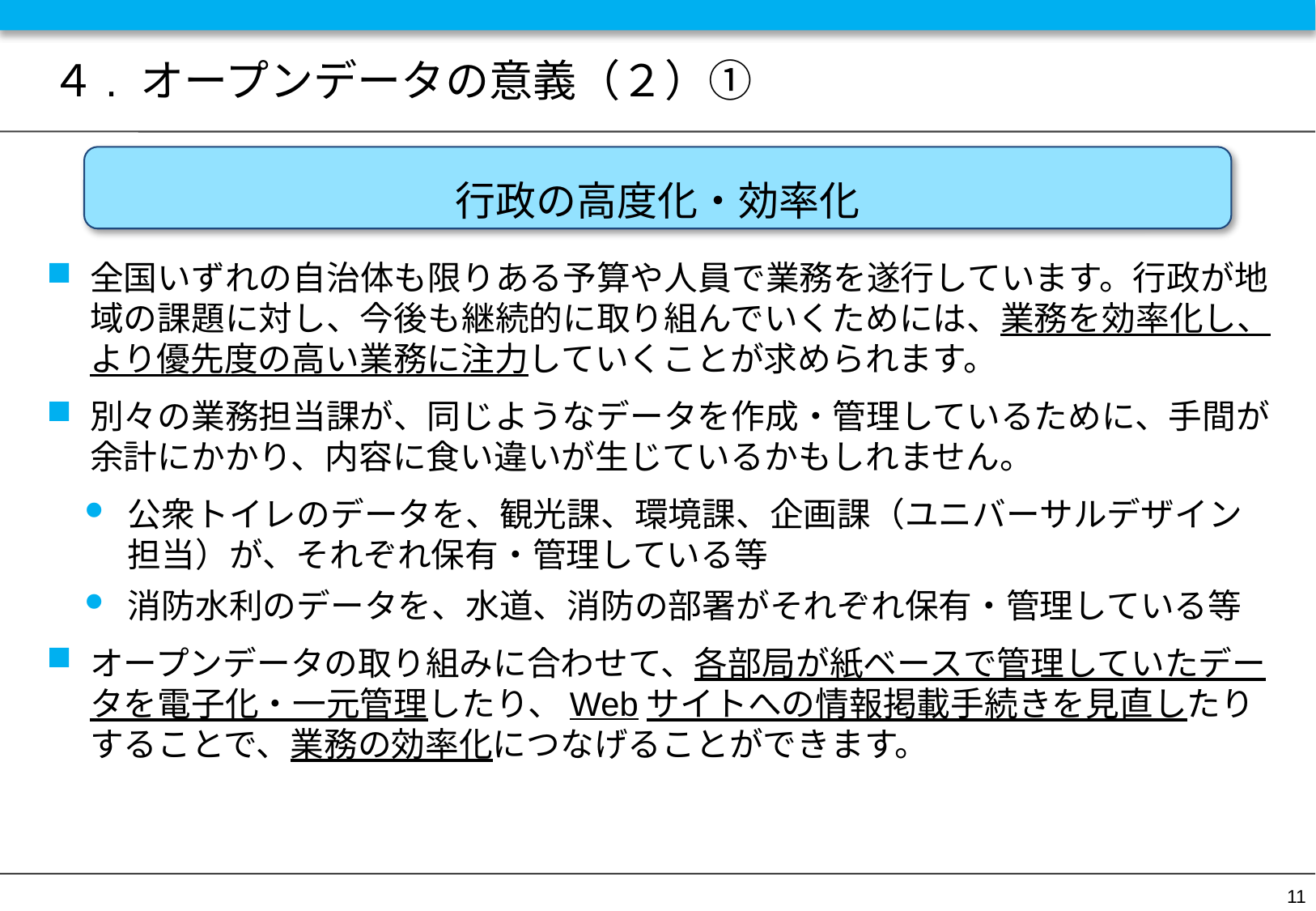

# ４. オープンデータの意義（２）①
行政の高度化・効率化
全国いずれの自治体も限りある予算や人員で業務を遂行しています。行政が地域の課題に対し、今後も継続的に取り組んでいくためには、業務を効率化し、より優先度の高い業務に注力していくことが求められます。
別々の業務担当課が、同じようなデータを作成・管理しているために、手間が余計にかかり、内容に食い違いが生じているかもしれません。
公衆トイレのデータを、観光課、環境課、企画課（ユニバーサルデザイン担当）が、それぞれ保有・管理している等
消防水利のデータを、水道、消防の部署がそれぞれ保有・管理している等
オープンデータの取り組みに合わせて、各部局が紙ベースで管理していたデータを電子化・一元管理したり、Webサイトへの情報掲載手続きを見直したりすることで、業務の効率化につなげることができます。
11